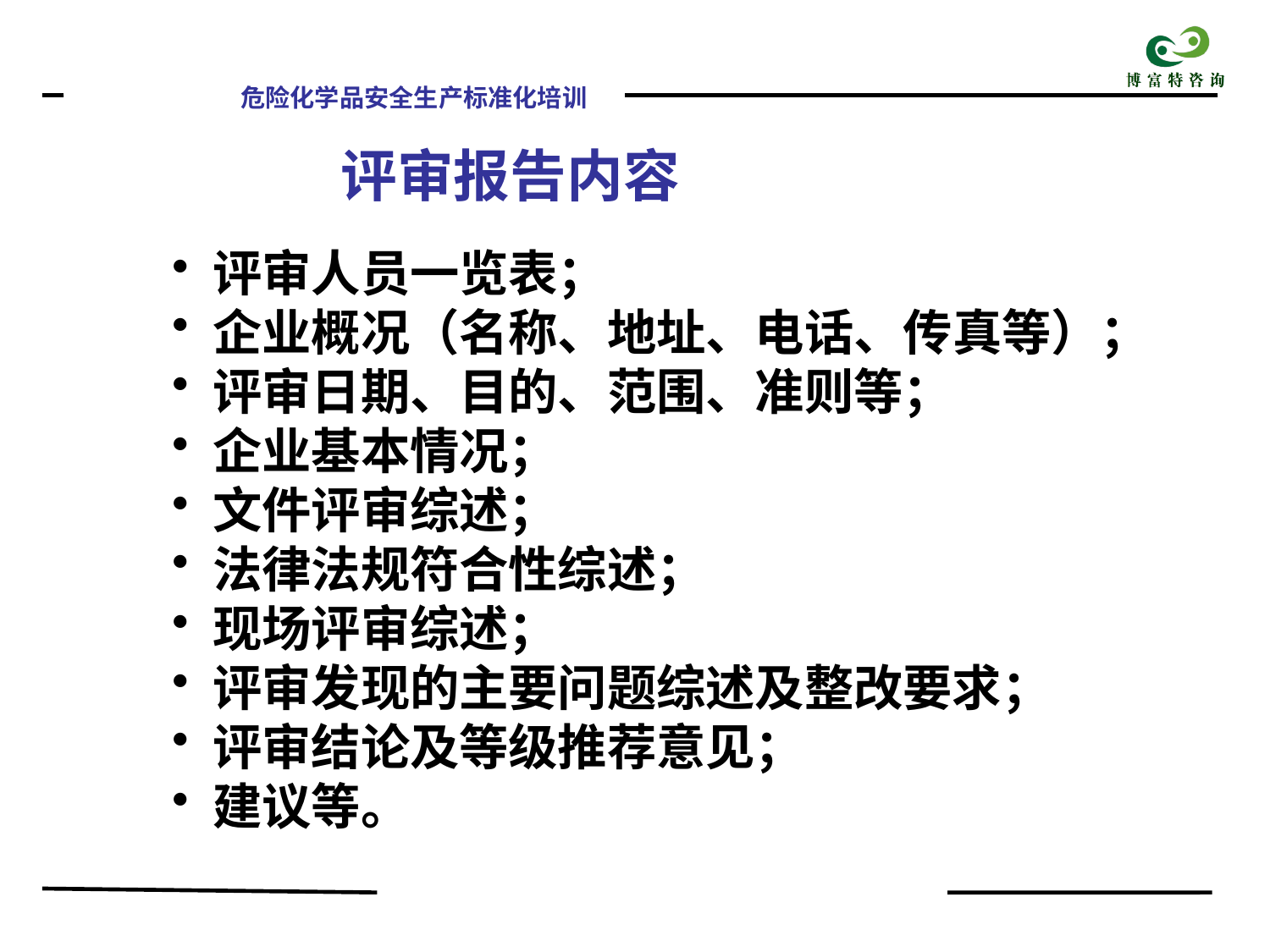

评审报告内容
 评审人员一览表；
 企业概况（名称、地址、电话、传真等）；
 评审日期、目的、范围、准则等；
 企业基本情况；
 文件评审综述；
 法律法规符合性综述；
 现场评审综述；
 评审发现的主要问题综述及整改要求；
 评审结论及等级推荐意见；
 建议等。